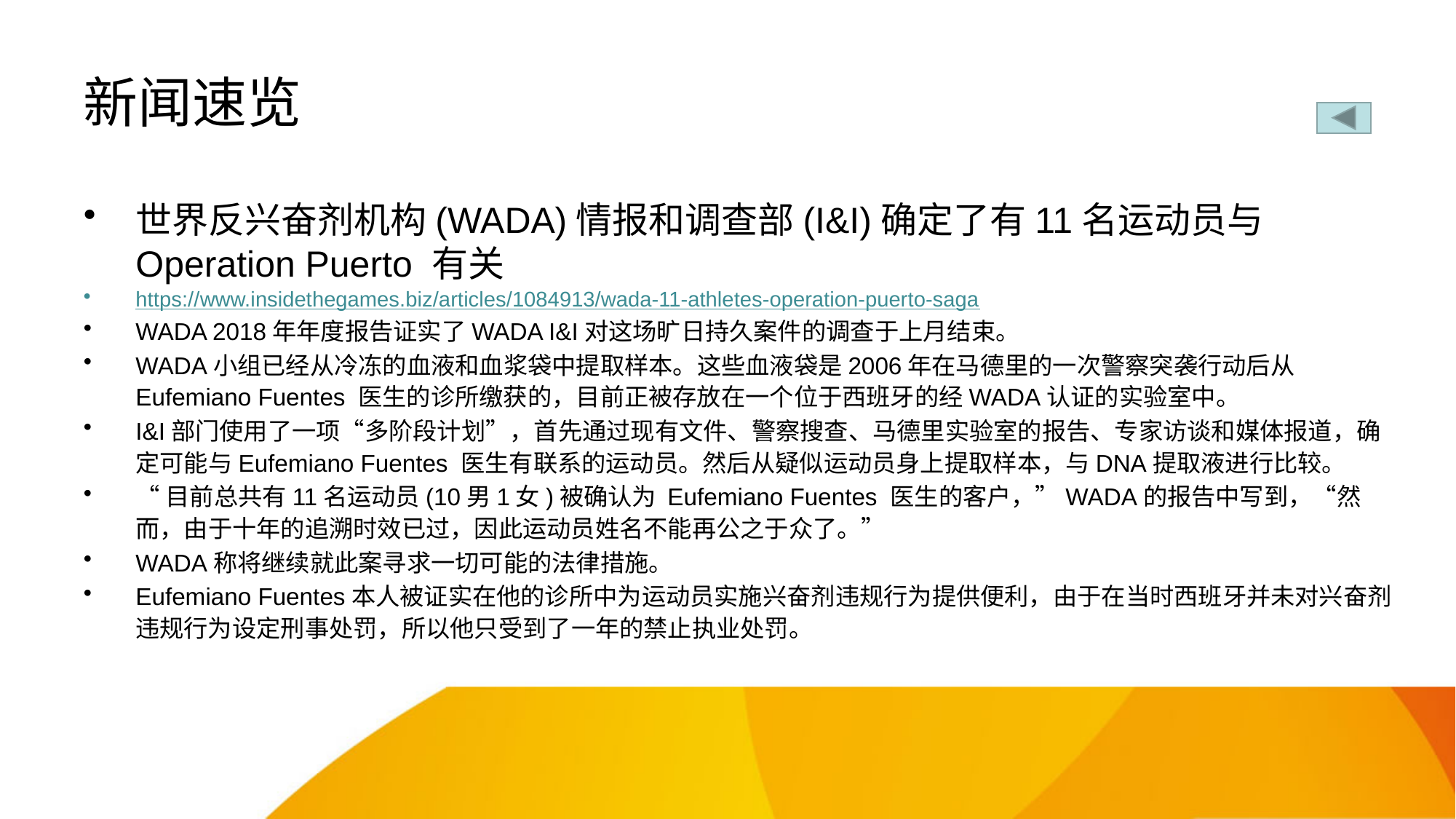

# 新闻速览

世界反兴奋剂机构(WADA)情报和调查部(I&I)确定了有11名运动员与 Operation Puerto 有关
https://www.insidethegames.biz/articles/1084913/wada-11-athletes-operation-puerto-saga
WADA 2018年年度报告证实了WADA I&I对这场旷日持久案件的调查于上月结束。
WADA小组已经从冷冻的血液和血浆袋中提取样本。这些血液袋是2006年在马德里的一次警察突袭行动后从 Eufemiano Fuentes 医生的诊所缴获的，目前正被存放在一个位于西班牙的经WADA认证的实验室中。
I&I部门使用了一项“多阶段计划”，首先通过现有文件、警察搜查、马德里实验室的报告、专家访谈和媒体报道，确定可能与Eufemiano Fuentes 医生有联系的运动员。然后从疑似运动员身上提取样本，与DNA提取液进行比较。
“目前总共有11名运动员(10男1女)被确认为 Eufemiano Fuentes 医生的客户，”WADA的报告中写到，“然而，由于十年的追溯时效已过，因此运动员姓名不能再公之于众了。”
WADA称将继续就此案寻求一切可能的法律措施。
Eufemiano Fuentes本人被证实在他的诊所中为运动员实施兴奋剂违规行为提供便利，由于在当时西班牙并未对兴奋剂违规行为设定刑事处罚，所以他只受到了一年的禁止执业处罚。